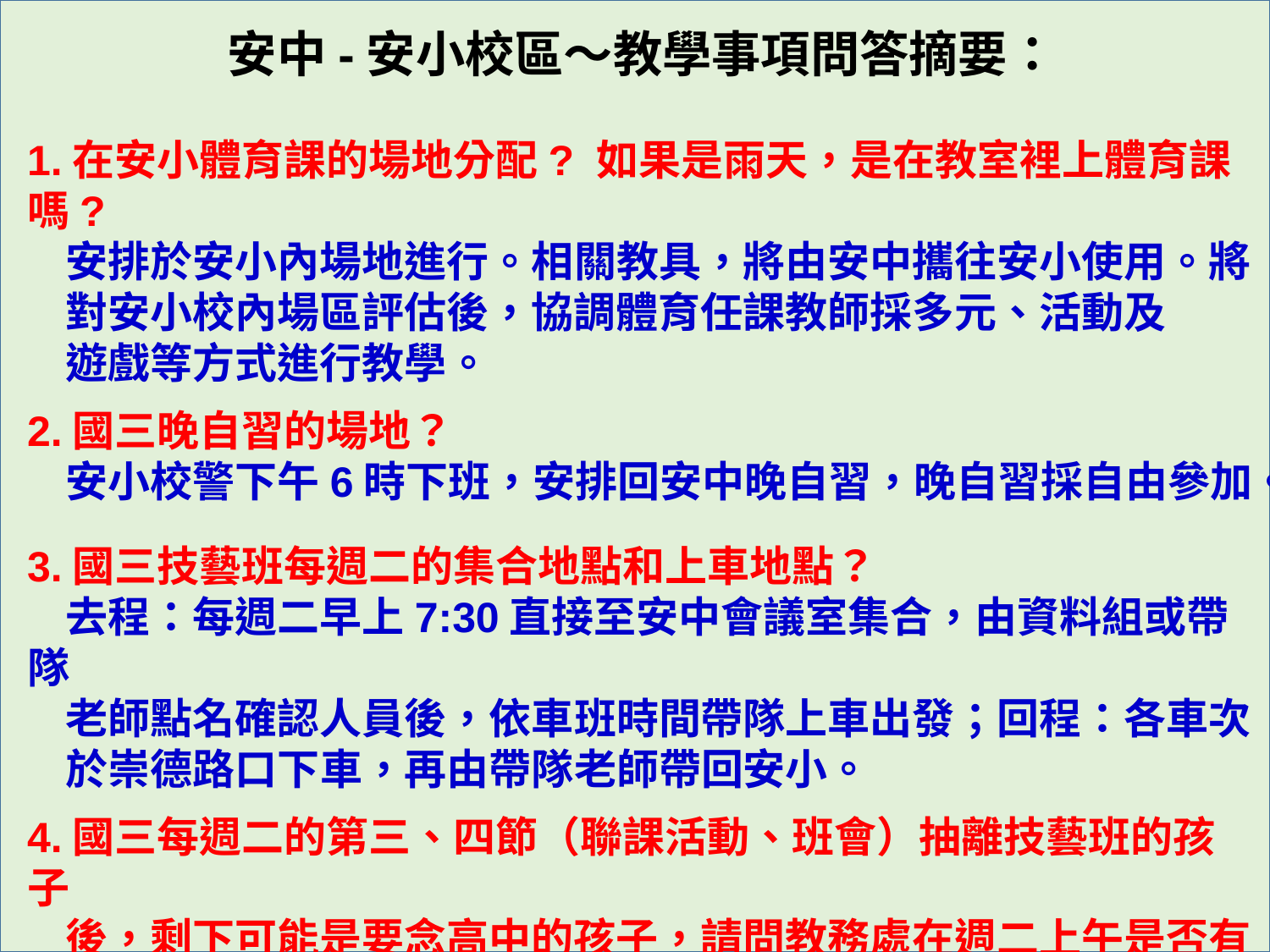

安中-安小校區～教學事項問答摘要：

1.在安小體育課的場地分配? 如果是雨天，是在教室裡上體育課嗎?
   安排於安小內場地進行。相關教具，將由安中攜往安小使用。將
   對安小校內場區評估後，協調體育任課教師採多元、活動及
   遊戲等方式進行教學。

2.國三晚自習的場地？
   安小校警下午6時下班，安排回安中晚自習，晚自習採自由參加。

3.國三技藝班每週二的集合地點和上車地點？
   去程：每週二早上7:30直接至安中會議室集合，由資料組或帶隊
   老師點名確認人員後，依車班時間帶隊上車出發；回程：各車次
   於崇德路口下車，再由帶隊老師帶回安小。

4.國三每週二的第三、四節（聯課活動、班會）抽離技藝班的孩子
   後，剩下可能是要念高中的孩子，請問教務處在週二上午是否有
   衝刺班課程規劃呢？
   有持續安排。